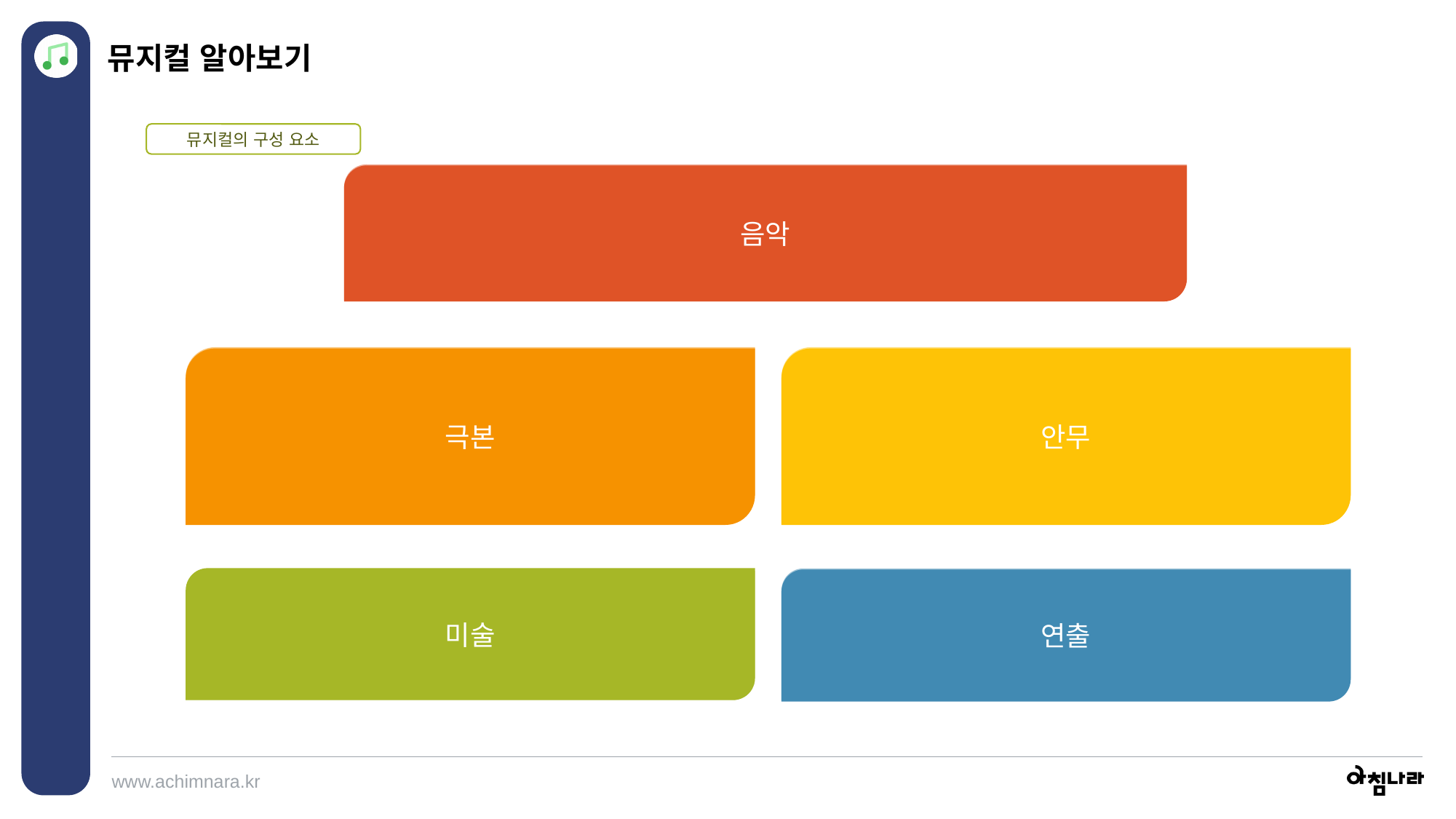

뮤지컬 알아보기
뮤지컬의 구성 요소

<음악> 뮤지컬에서 극의 흐름을 주도하는 가장 핵심적인 요소이다. 이때, 음악은 노래뿐만 아니라 음향 효과, 악기 연주 등 무대 위의 모든 소리를 포함한다. 음악은 언어가 전달할 수 없는 드라마의 단점을 보완하고, 극적 효과를 극대화한다.
음악

<극본> 뮤지컬의 전반적인 흐름과 작품의 이야기를 결정짓는 요소이다. 극본을 바탕으로 실제 공연을 위한 노래와 춤, 연기가 만들어진다.

<안무> 음악과 함께 언어적 표현의 한계를 보완하고, 움직임으로 극의 분위기와 내용을 전달한다. 안무는 연기의 일부로 언어나 음악이 표현하기 어려운 상징이나 감정적인 부분을 표현할 수 있다.
극본
안무
미술

<연출> 대본, 배우의 연기, 노래, 춤, 무대장치, 의상, 조명, 시각 효과, 음향 효과 등을 유기적으로 통일하여 한 편의 작품을 만들어 낸다.
연출

<미술> 무대 배경이나 의상, 분장, 소품 등으로 뮤지컬의 완성도를 높이는 요소이다.